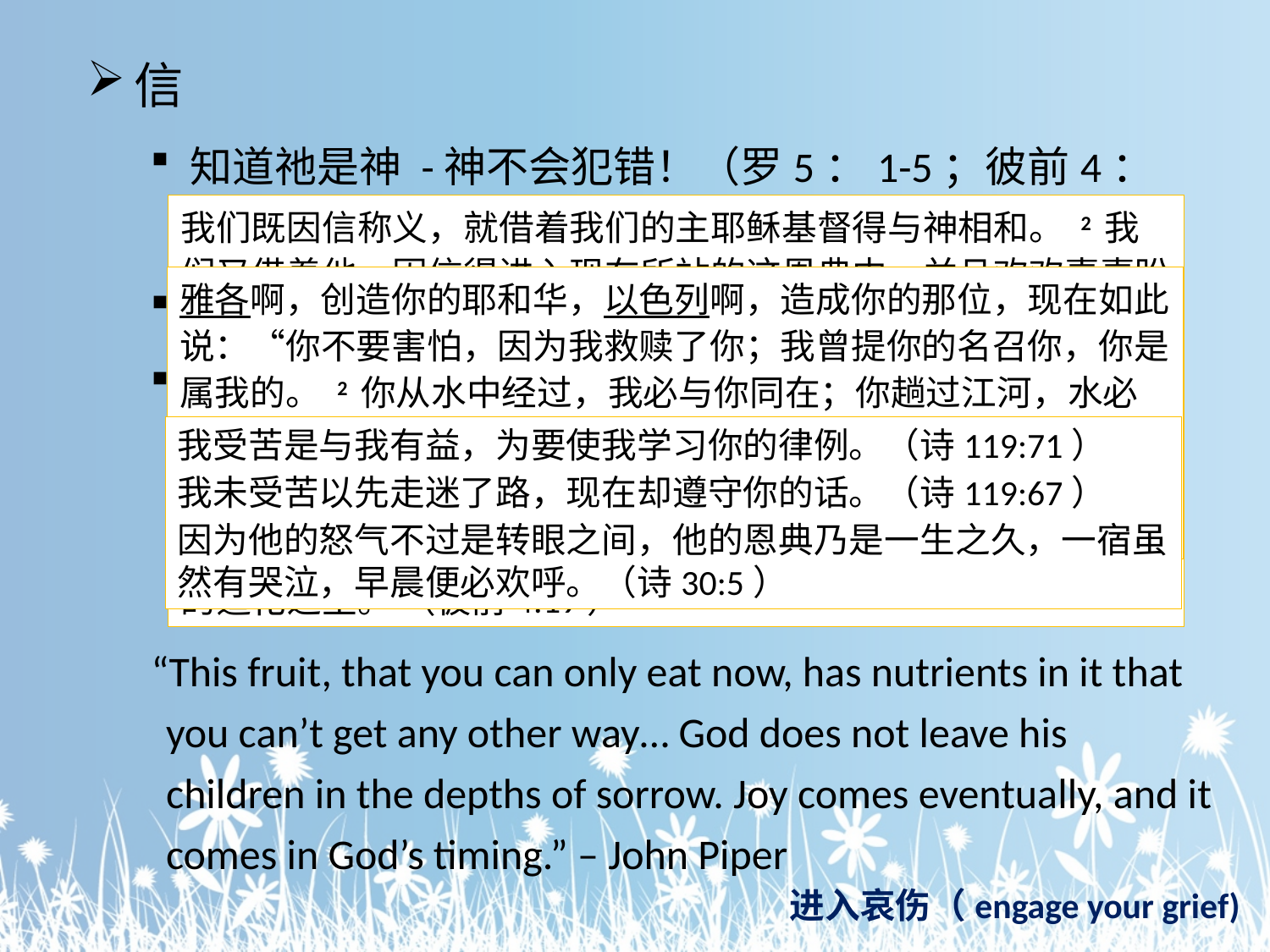

信
知道祂是神 -神不会犯错！（罗5：1-5；彼前4：19）
牢记神的应许（赛43：1-3；林前10：13）
在信心中进入哀伤（诗119：71，67；诗30：5）
神有祂的目的（为着祂的荣耀和我们的好处）

“This fruit, that you can only eat now, has nutrients in it that you can’t get any other way… God does not leave his children in the depths of sorrow. Joy comes eventually, and it comes in God’s timing.” – John Piper

我们既因信称义，就借着我们的主耶稣基督得与神相和。 2 我们又借着他，因信得进入现在所站的这恩典中，并且欢欢喜喜盼望神的荣耀。 3 不但如此，就是在患难中也是欢欢喜喜的。因为知道患难生忍耐， 4 忍耐生老练，老练生盼望， 5 盼望不至于羞耻，因为所赐给我们的圣灵将神的爱浇灌在我们心里。(罗5:1-5)

所以，那照神旨意受苦的人要一心为善，将自己灵魂交于那信实的造化之主。 （彼前4:19）
雅各啊，创造你的耶和华，以色列啊，造成你的那位，现在如此说：“你不要害怕，因为我救赎了你；我曾提你的名召你，你是属我的。 2 你从水中经过，我必与你同在；你趟过江河，水必不漫过你；你从火中行过，必不被烧，火焰也不着在你身上。 3 因为我是耶和华你的神，是以色列的圣者，你的救主。（赛43:1-3）
我受苦是与我有益，为要使我学习你的律例。（诗119:71）
我未受苦以先走迷了路，现在却遵守你的话。（诗119:67）
因为他的怒气不过是转眼之间，他的恩典乃是一生之久，一宿虽然有哭泣，早晨便必欢呼。（诗30:5）
# 进入哀伤（engage your grief)